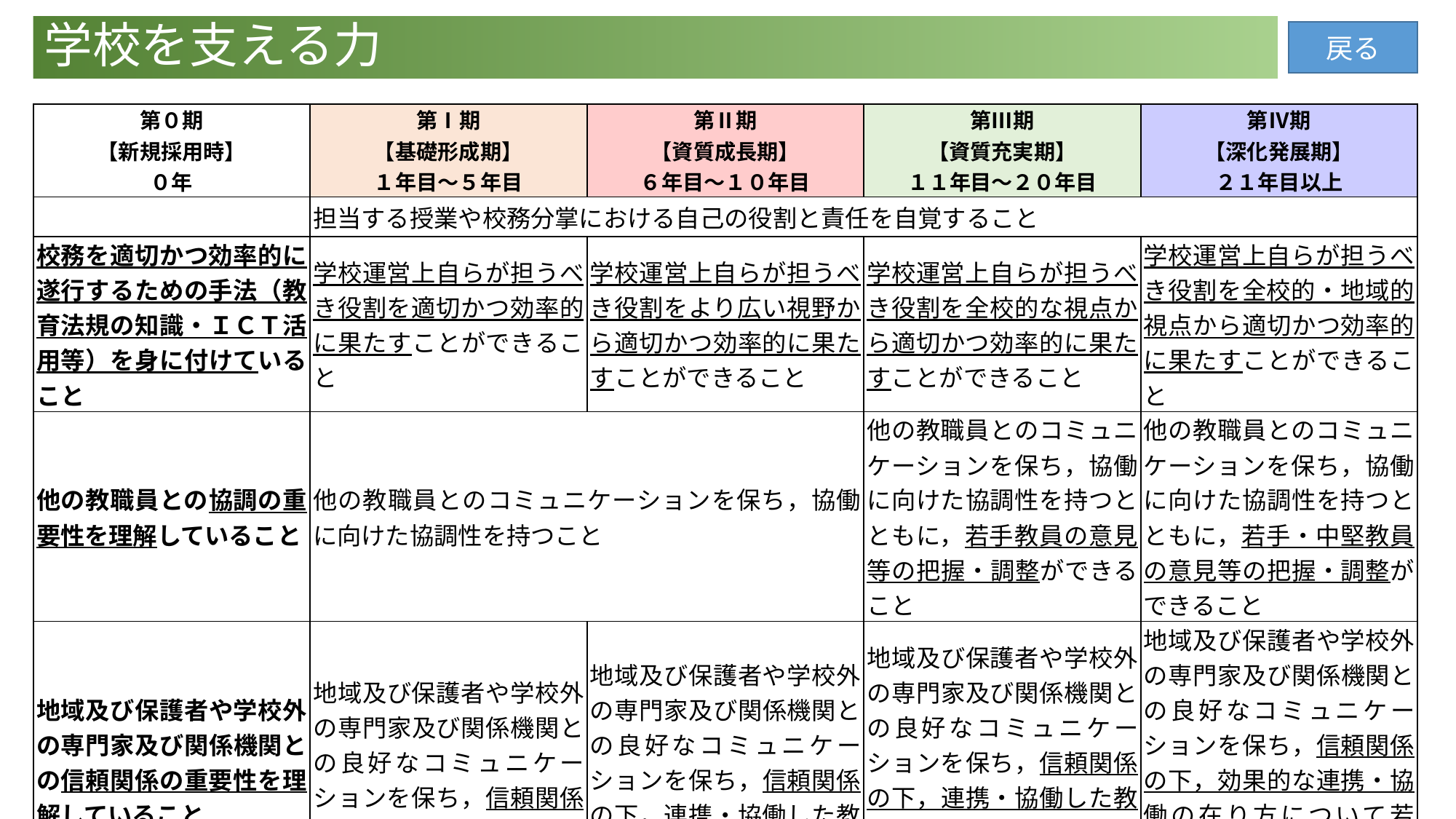

学校を支える力
戻る
| 第０期 【新規採用時】 ０年 | 第Ⅰ期 【基礎形成期】 １年目～５年目 | 第Ⅱ期 【資質成長期】 ６年目～１０年目 | 第Ⅲ期 【資質充実期】 １１年目～２０年目 | 第Ⅳ期 【深化発展期】 ２１年目以上 |
| --- | --- | --- | --- | --- |
|  | 担当する授業や校務分掌における自己の役割と責任を自覚すること |  |  |  |
| 校務を適切かつ効率的に遂行するための手法（教育法規の知識・ＩＣＴ活用等）を身に付けていること | 学校運営上自らが担うべき役割を適切かつ効率的に果たすことができること | 学校運営上自らが担うべき役割をより広い視野から適切かつ効率的に果たすことができること | 学校運営上自らが担うべき役割を全校的な視点から適切かつ効率的に果たすことができること | 学校運営上自らが担うべき役割を全校的・地域的視点から適切かつ効率的に果たすことができること |
| 他の教職員との協調の重要性を理解していること | 他の教職員とのコミュニケーションを保ち，協働に向けた協調性を持つこと |  | 他の教職員とのコミュニケーションを保ち，協働に向けた協調性を持つとともに，若手教員の意見等の把握・調整ができること | 他の教職員とのコミュニケーションを保ち，協働に向けた協調性を持つとともに，若手・中堅教員の意見等の把握・調整ができること |
| 地域及び保護者や学校外の専門家及び関係機関との信頼関係の重要性を理解していること | 地域及び保護者や学校外の専門家及び関係機関との良好なコミュニケーションを保ち，信頼関係を構築できること | 地域及び保護者や学校外の専門家及び関係機関との良好なコミュニケーションを保ち，信頼関係の下，連携・協働した教育活動を実践できること | 地域及び保護者や学校外の専門家及び関係機関との良好なコミュニケーションを保ち，信頼関係の下，連携・協働した教育活動を主導し，若手教員への助言ができること | 地域及び保護者や学校外の専門家及び関係機関との良好なコミュニケーションを保ち，信頼関係の下，効果的な連携・協働の在り方について若手・中堅教員への助言・指導ができること |